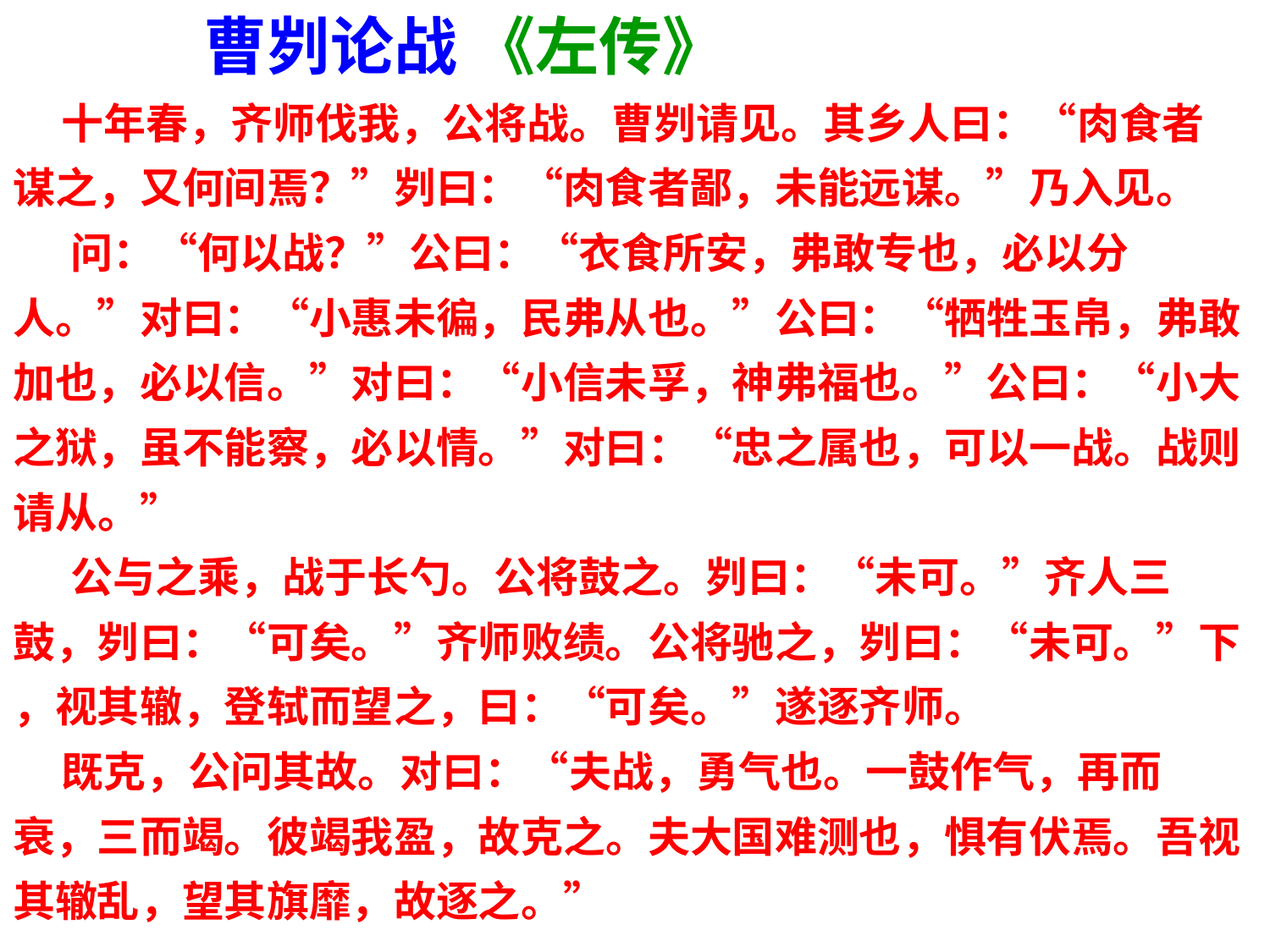

曹刿论战 《左传》
    十年春，齐师伐我，公将战。曹刿请见。其乡人曰：“肉食者
谋之，又何间焉？”刿曰：“肉食者鄙，未能远谋。”乃入见。
     问：“何以战？”公曰：“衣食所安，弗敢专也，必以分
人。”对曰：“小惠未徧，民弗从也。”公曰：“牺牲玉帛，弗敢
加也，必以信。”对曰：“小信未孚，神弗福也。”公曰：“小大
之狱，虽不能察，必以情。”对曰：“忠之属也，可以一战。战则
请从。”
     公与之乘，战于长勺。公将鼓之。刿曰：“未可。”齐人三
鼓，刿曰：“可矣。”齐师败绩。公将驰之，刿曰：“未可。”下
，视其辙，登轼而望之，曰：“可矣。”遂逐齐师。
    既克，公问其故。对曰：“夫战，勇气也。一鼓作气，再而
衰，三而竭。彼竭我盈，故克之。夫大国难测也，惧有伏焉。吾视
其辙乱，望其旗靡，故逐之。”